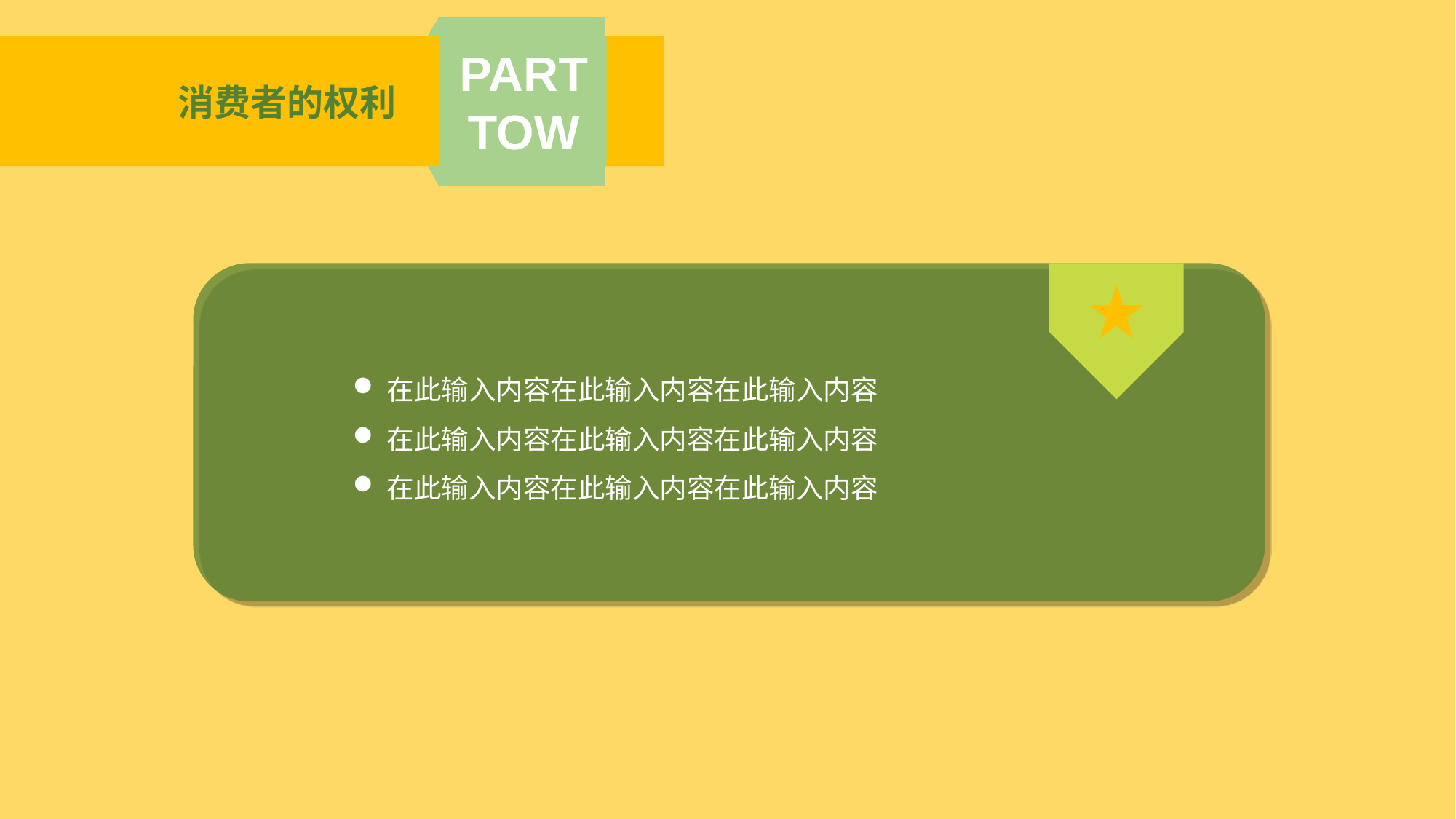

PART TOW

消费者的权利

在此输入内容在此输入内容在此输入内容
在此输入内容在此输入内容在此输入内容
在此输入内容在此输入内容在此输入内容